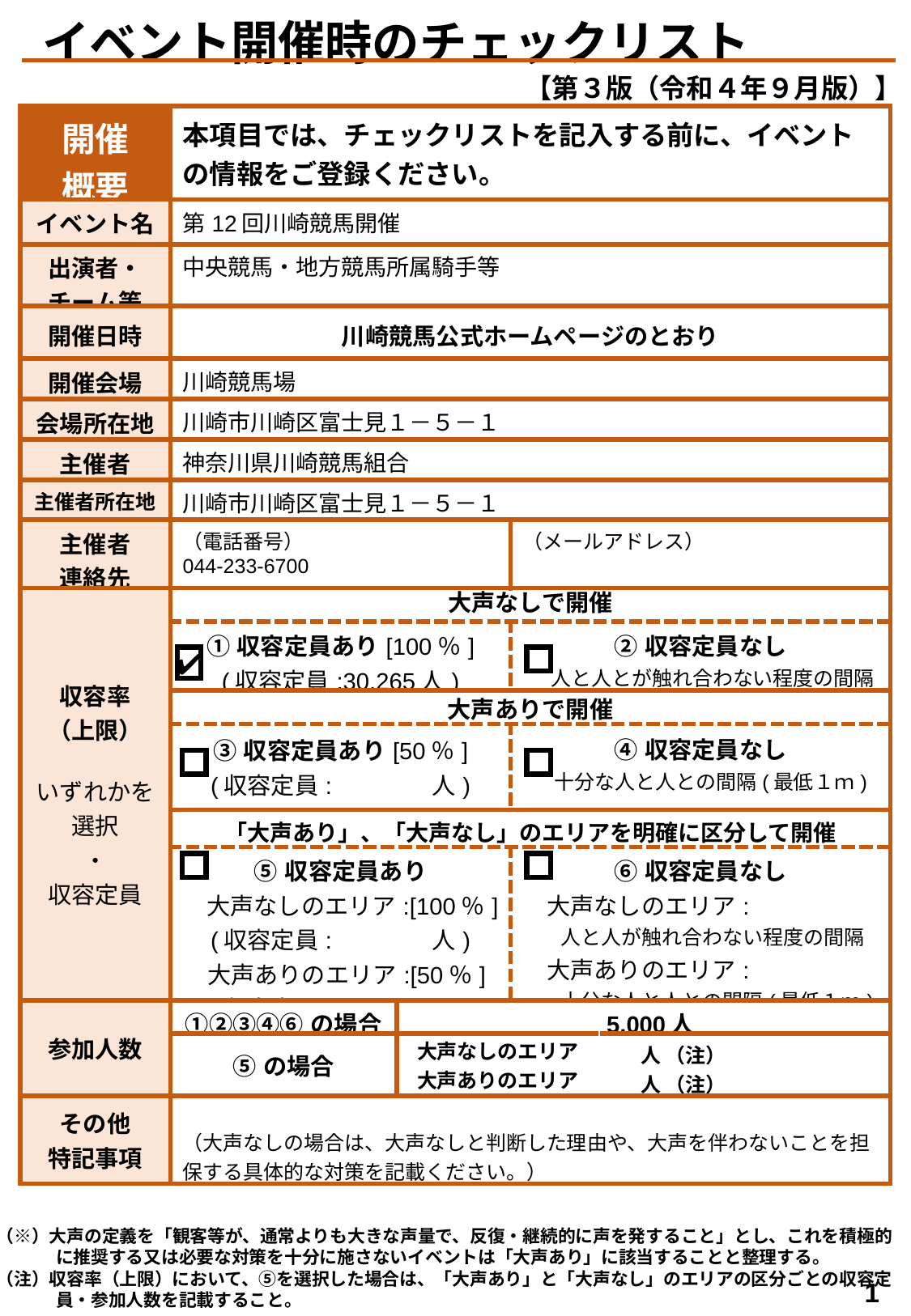

イベント開催時のチェックリスト
【第３版（令和４年９月版）】
| 開催 概要 | 本項目では、チェックリストを記入する前に、イベントの情報をご登録ください。 |  |  |  |
| --- | --- | --- | --- | --- |
| イベント名 | 第12回川崎競馬開催 |  |  |  |
| 出演者・ チーム等 | 中央競馬・地方競馬所属騎手等 |  |  |  |
| 開催日時 | 川崎競馬公式ホームページのとおり |  |  |  |
| 開催会場 | 川崎競馬場 |  |  |  |
| 会場所在地 | 川崎市川崎区富士見１－５－１ |  |  |  |
| 主催者 | 神奈川県川崎競馬組合 |  |  |  |
| 主催者所在地 | 川崎市川崎区富士見１－５－１ |  |  |  |
| 主催者 連絡先 | （電話番号） 044-233-6700 |  | （メールアドレス） |  |
| 収容率 （上限） いずれかを選択 ・ 収容定員 | 大声なしで開催 |  |  |  |
|  | ①収容定員あり[100％] (収容定員:30,265人) |  | ②収容定員なし 　 人と人とが触れ合わない程度の間隔 |  |
|  | 大声ありで開催 |  |  |  |
|  | ③収容定員あり[50％] (収容定員:　　　　人) |  | ④収容定員なし 　十分な人と人との間隔(最低１ｍ) |  |
|  | 「大声あり」、「大声なし」のエリアを明確に区分して開催 |  |  |  |
|  | ⑤収容定員あり 　大声なしのエリア:[100％] (収容定員:　　　　人) 大声ありのエリア:[50％] (収容定員:　　　　人) |  | ⑥収容定員なし 大声なしのエリア: 　 人と人が触れ合わない程度の間隔 大声ありのエリア: 　 十分な人と人との間隔(最低１ｍ) |  |
| 参加人数 | ①②③④⑥の場合 | 5,000人 |  |  |
|  | ⑤の場合 | 大声なしのエリア 大声ありのエリア |  | 人 （注） 人 （注） |
| その他 特記事項 | （大声なしの場合は、大声なしと判断した理由や、大声を伴わないことを担保する具体的な対策を記載ください。） |  |  |  |
✔

（※）大声の定義を「観客等が、通常よりも大きな声量で、反復・継続的に声を発すること」とし、これを積極的に推奨する又は必要な対策を十分に施さないイベントは「大声あり」に該当することと整理する。
（注）収容率（上限）において、⑤を選択した場合は、「大声あり」と「大声なし」のエリアの区分ごとの収容定員・参加人数を記載すること。
1